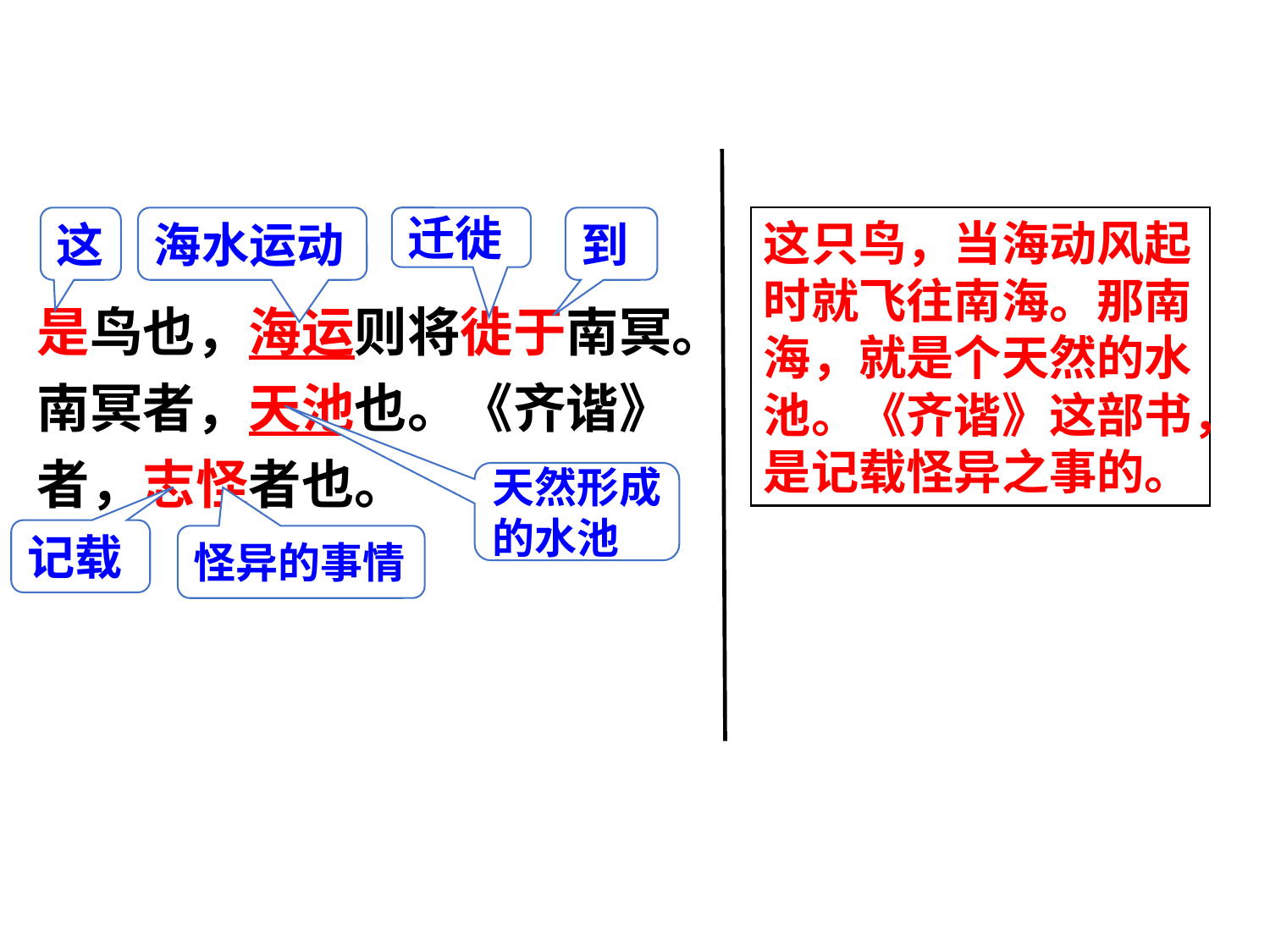

这
海水运动
迁徙
到
这只鸟，当海动风起时就飞往南海。那南海，就是个天然的水池。《齐谐》这部书，是记载怪异之事的。
是鸟也，海运则将徙于南冥。南冥者，天池也。《齐谐》者，志怪者也。
天然形成的水池
记载
怪异的事情